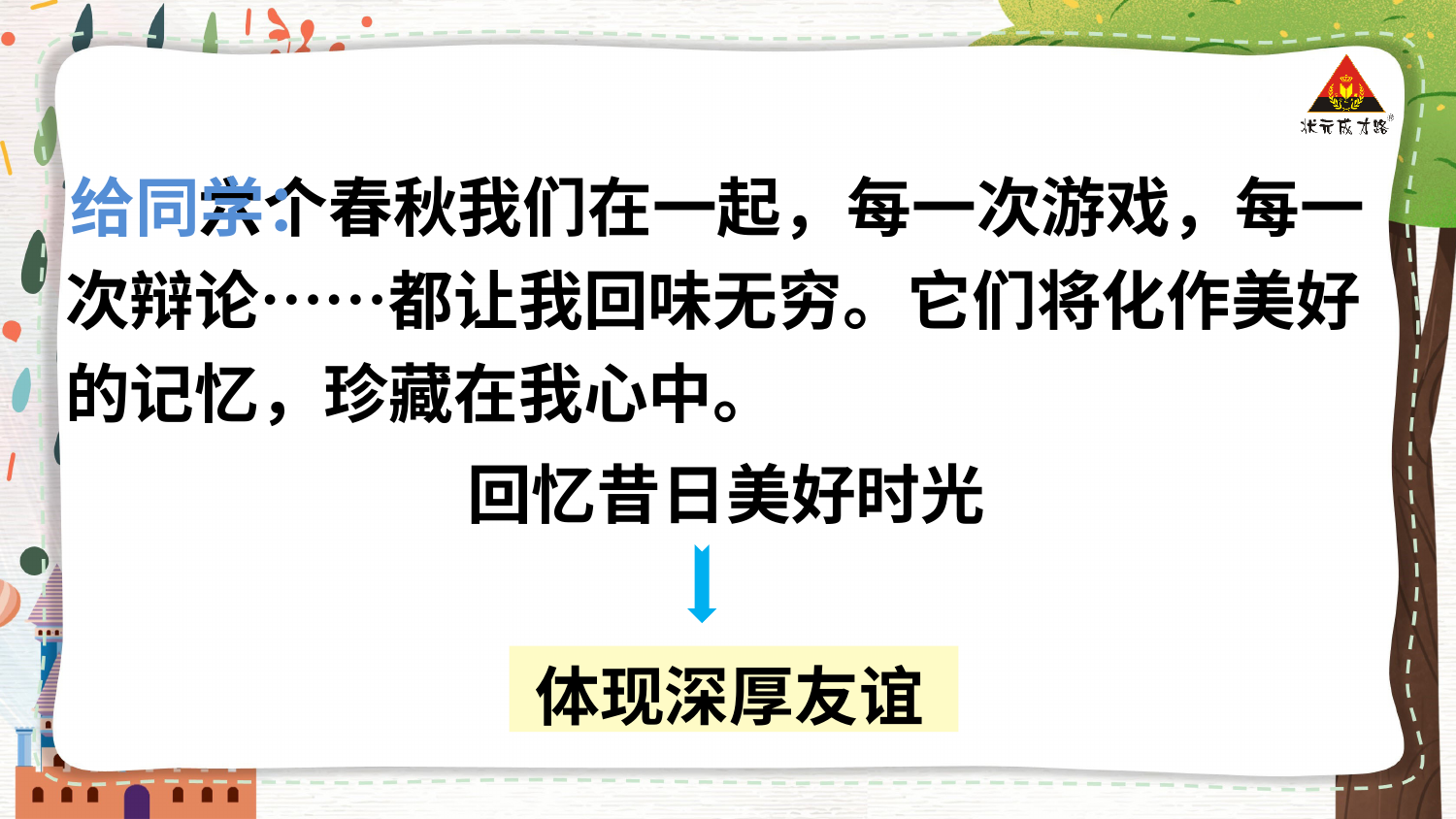

六个春秋我们在一起，每一次游戏，每一次辩论……都让我回味无穷。它们将化作美好的记忆，珍藏在我心中。
给同学：
回忆昔日美好时光

体现深厚友谊